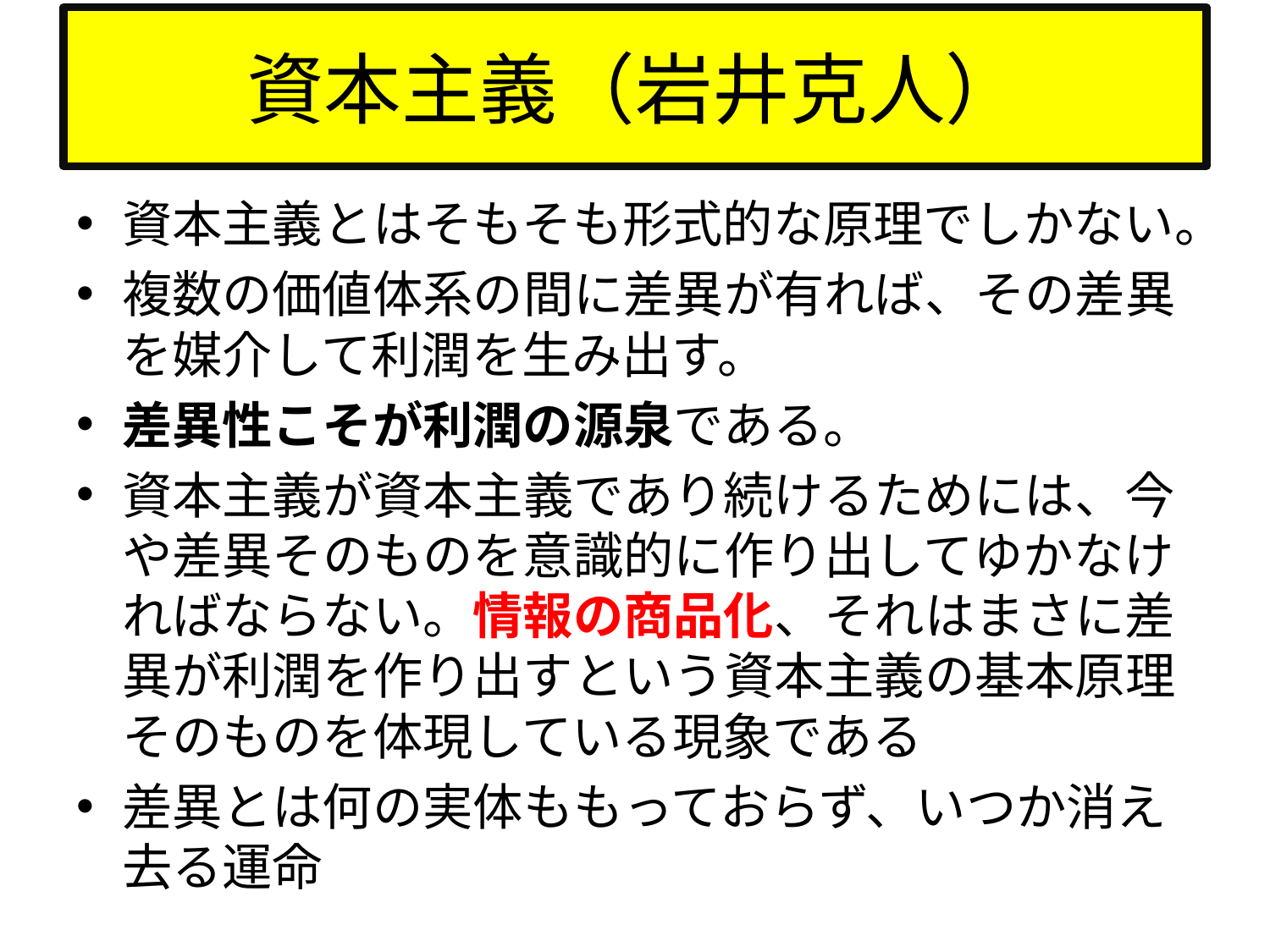

# 資本主義（岩井克人）
資本主義とはそもそも形式的な原理でしかない。
複数の価値体系の間に差異が有れば、その差異を媒介して利潤を生み出す。
差異性こそが利潤の源泉である。
資本主義が資本主義であり続けるためには、今や差異そのものを意識的に作り出してゆかなければならない。情報の商品化、それはまさに差異が利潤を作り出すという資本主義の基本原理そのものを体現している現象である
差異とは何の実体ももっておらず、いつか消え去る運命